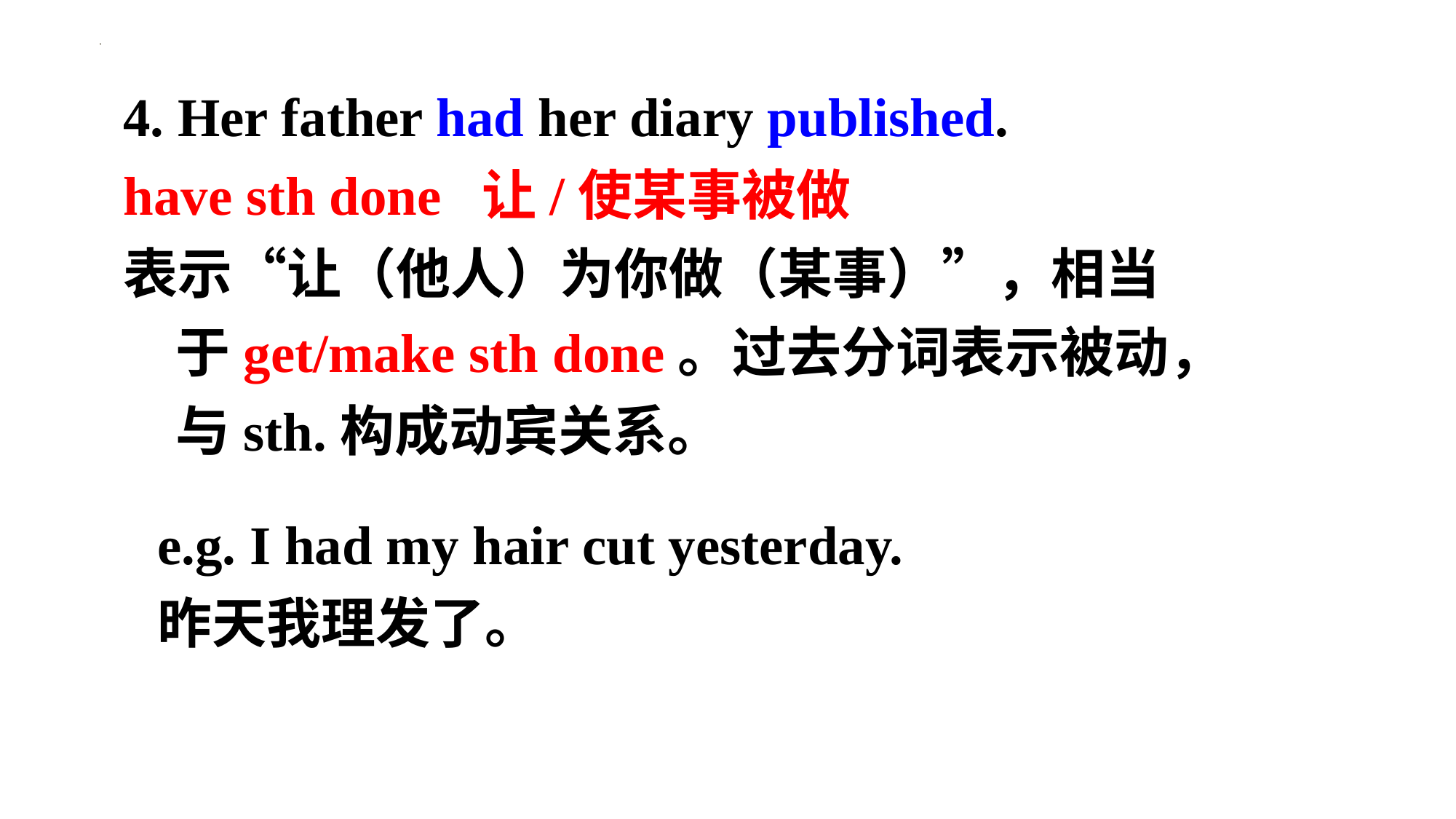

4. Her father had her diary published.
have sth done  让/使某事被做
表示“让（他人）为你做（某事）”，相当于get/make sth done。过去分词表示被动，与sth.构成动宾关系。
e.g. I had my hair cut yesterday.
昨天我理发了。